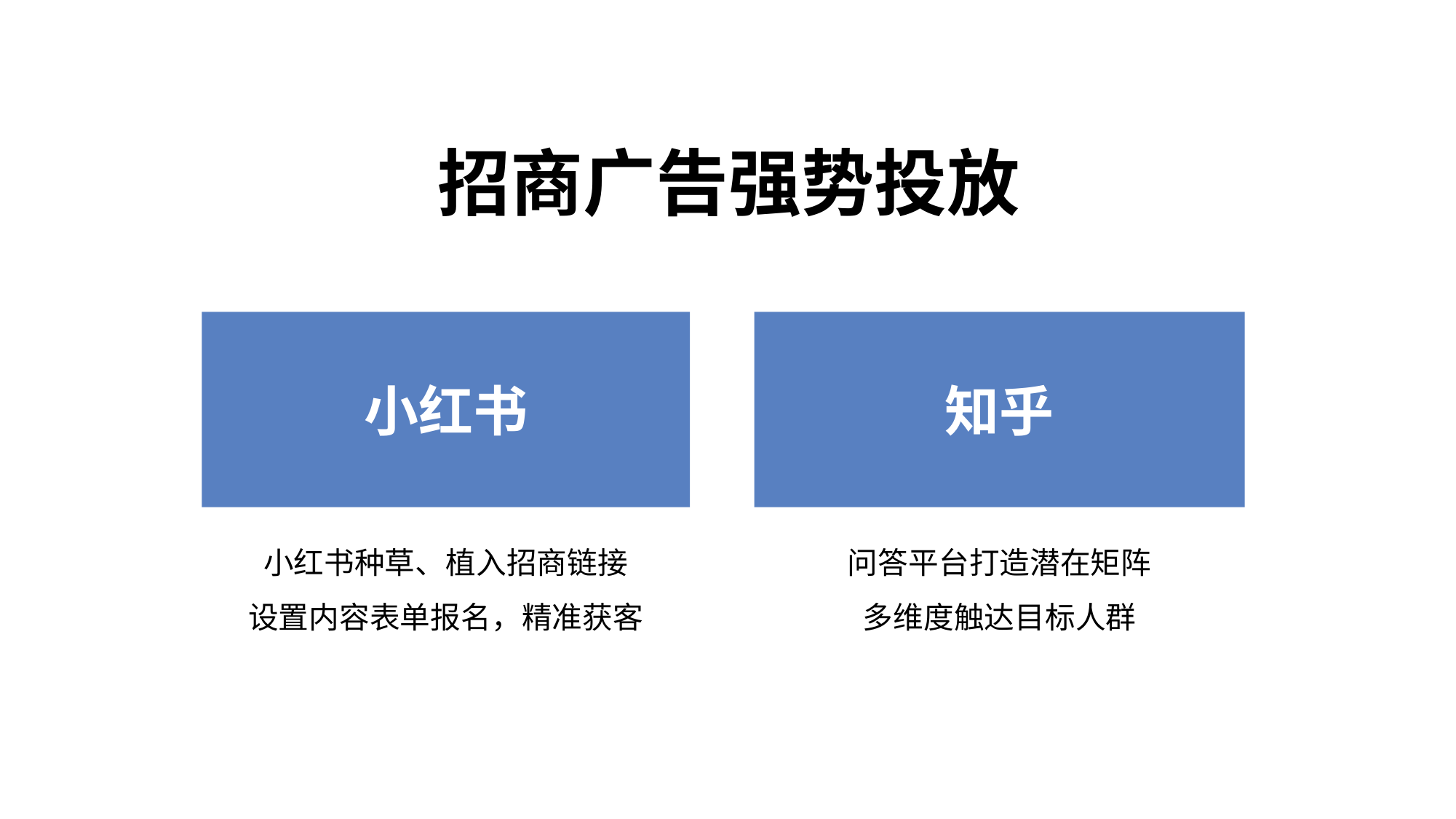

招商广告强势投放
小红书
知乎
小红书种草、植入招商链接
设置内容表单报名，精准获客
问答平台打造潜在矩阵
多维度触达目标人群